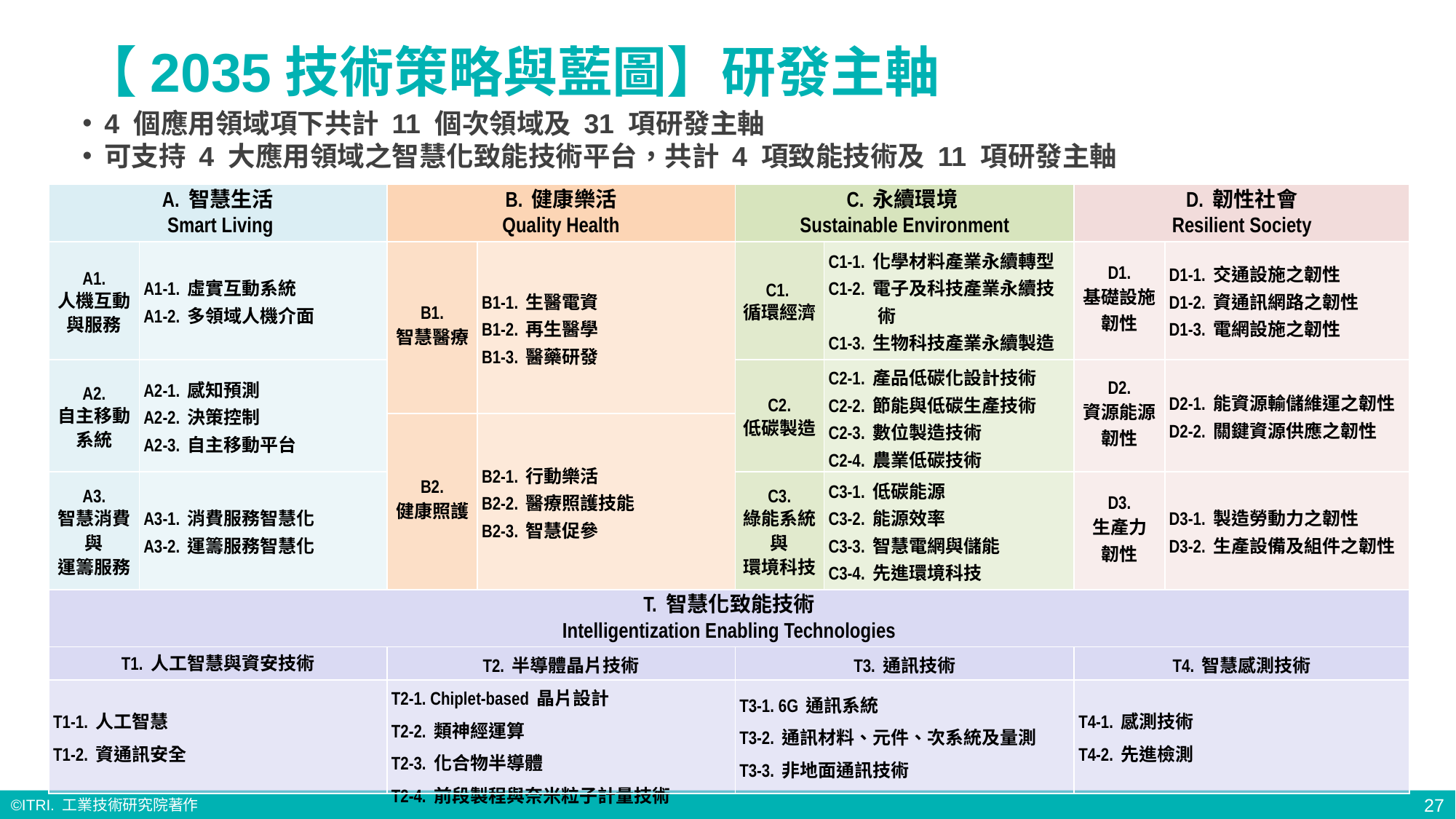

# 【2035技術策略與藍圖】研發主軸
4 個應用領域項下共計 11 個次領域及 31 項研發主軸
可支持 4 大應用領域之智慧化致能技術平台，共計 4 項致能技術及 11 項研發主軸

| A. 智慧生活 Smart Living |  | B. 健康樂活 Quality Health |  | C. 永續環境 Sustainable Environment |  | D. 韌性社會 Resilient Society |  |
| --- | --- | --- | --- | --- | --- | --- | --- |
| A1. 人機互動 與服務 | A1-1. 虛實互動系統 A1-2. 多領域人機介面 | B1. 智慧醫療 | B1-1. 生醫電資 B1-2. 再生醫學 B1-3. 醫藥研發 | C1. 循環經濟 | C1-1. 化學材料產業永續轉型 C1-2. 電子及科技產業永續技術 C1-3. 生物科技產業永續製造 | D1. 基礎設施 韌性 | D1-1. 交通設施之韌性 D1-2. 資通訊網路之韌性 D1-3. 電網設施之韌性 |
| A2. 自主移動 系統 | A2-1. 感知預測 A2-2. 決策控制 A2-3. 自主移動平台 |  |  | C2. 低碳製造 | C2-1. 產品低碳化設計技術 C2-2. 節能與低碳生產技術 C2-3. 數位製造技術 C2-4. 農業低碳技術 | D2. 資源能源 韌性 | D2-1. 能資源輸儲維運之韌性 D2-2. 關鍵資源供應之韌性 |
|  |  | B2. 健康照護 | B2-1. 行動樂活 B2-2. 醫療照護技能 B2-3. 智慧促參 |  |  |  |  |
| A3. 智慧消費 與 運籌服務 | A3-1. 消費服務智慧化 A3-2. 運籌服務智慧化 |  |  | C3. 綠能系統 與 環境科技 | C3-1. 低碳能源 C3-2. 能源效率 C3-3. 智慧電網與儲能 C3-4. 先進環境科技 | D3. 生產力 韌性 | D3-1. 製造勞動力之韌性 D3-2. 生產設備及組件之韌性 |
| T. 智慧化致能技術 Intelligentization Enabling Technologies |  |  |  |  |  |  |  |
| T1. 人工智慧與資安技術 |  | T2. 半導體晶片技術 |  | T3. 通訊技術 |  | T4. 智慧感測技術 |  |
| T1-1. 人工智慧 T1-2. 資通訊安全 |  | T2-1. Chiplet-based 晶片設計 T2-2. 類神經運算 T2-3. 化合物半導體 T2-4. 前段製程與奈米粒子計量技術 |  | T3-1. 6G 通訊系統 T3-2. 通訊材料、元件、次系統及量測 T3-3. 非地面通訊技術 |  | T4-1. 感測技術 T4-2. 先進檢測 |  |
27